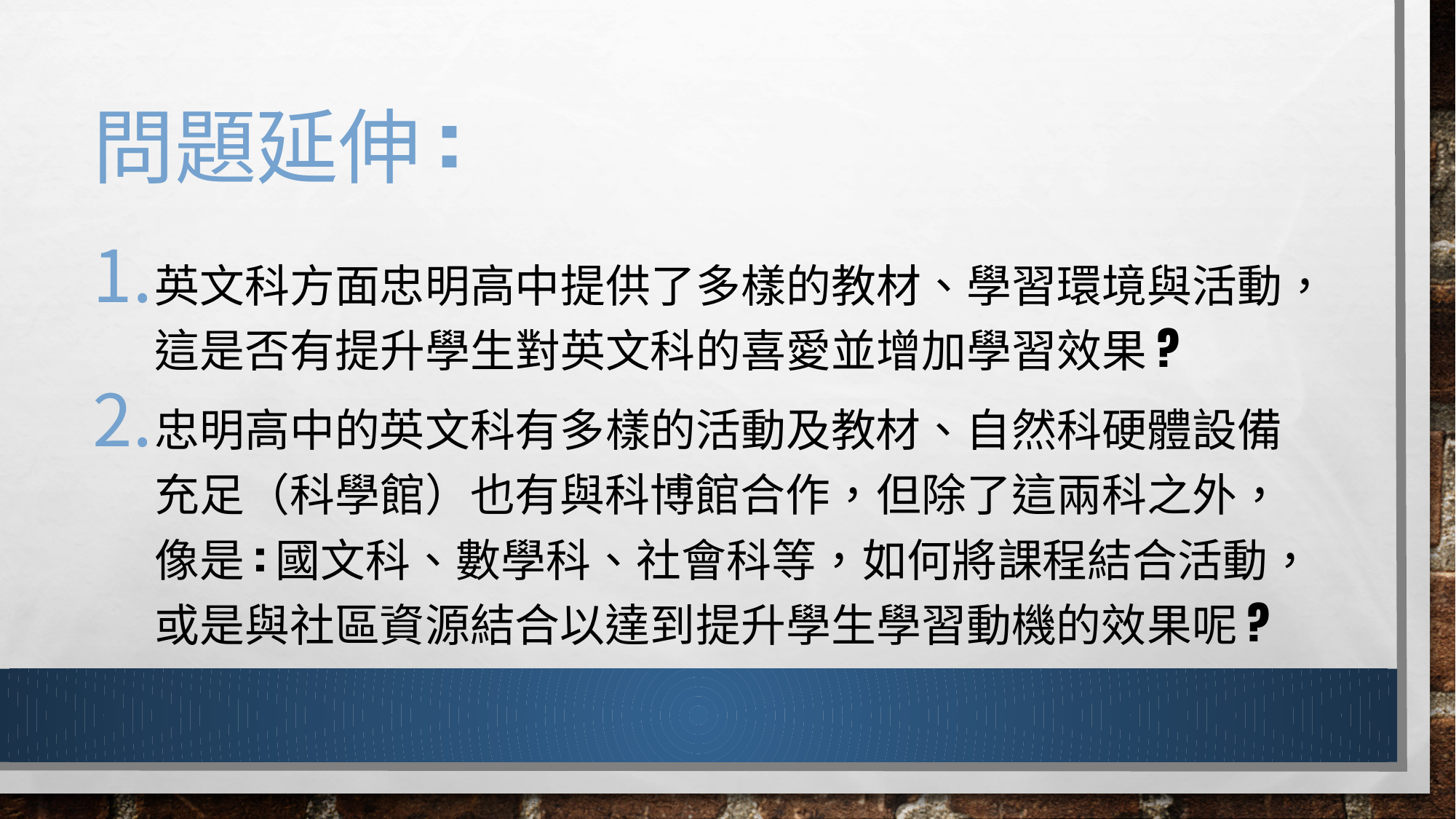

# 問題延伸:
英文科方面忠明高中提供了多樣的教材、學習環境與活動，這是否有提升學生對英文科的喜愛並增加學習效果?
忠明高中的英文科有多樣的活動及教材、自然科硬體設備充足（科學館）也有與科博館合作，但除了這兩科之外，像是:國文科、數學科、社會科等，如何將課程結合活動，或是與社區資源結合以達到提升學生學習動機的效果呢?